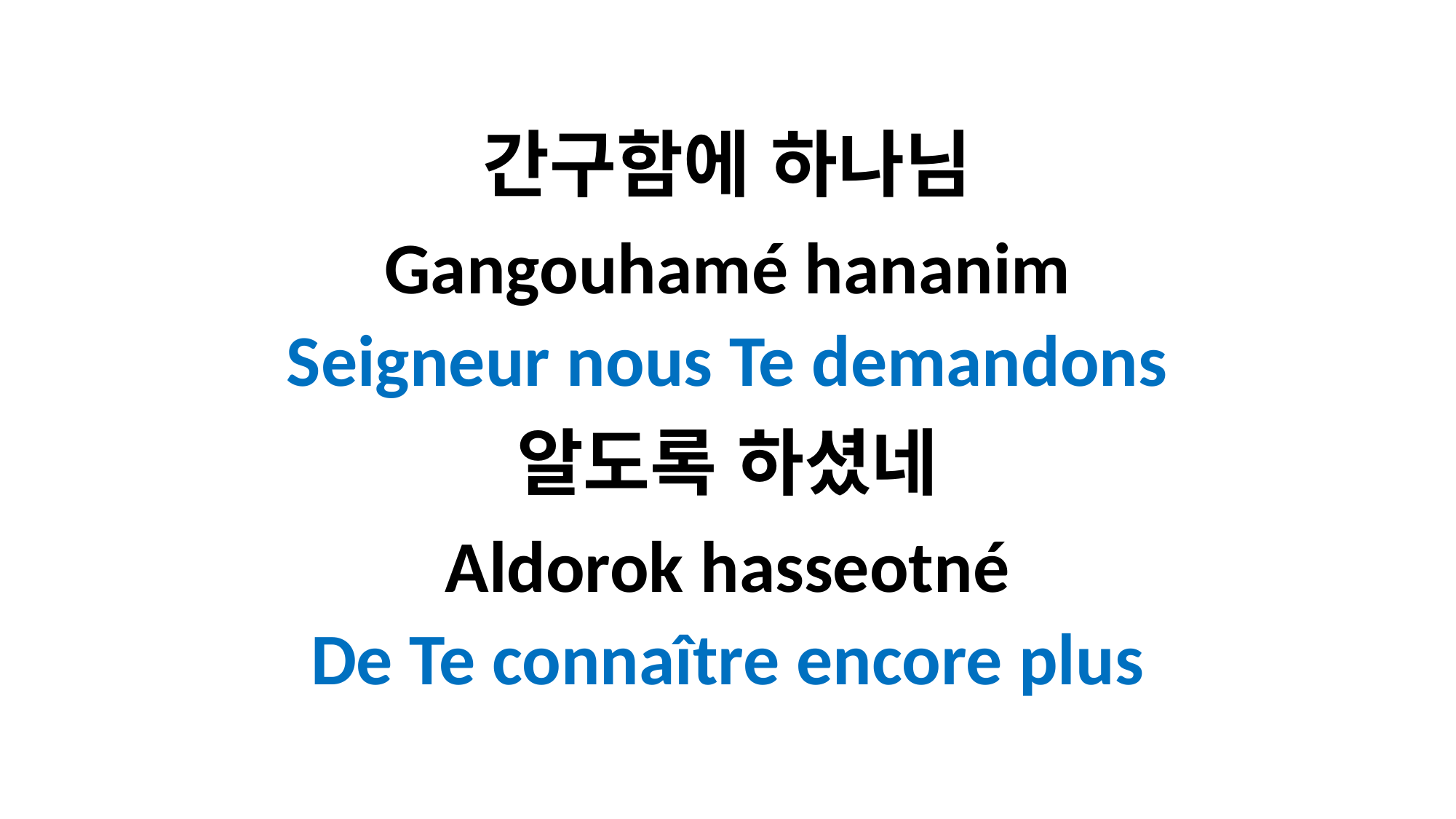

간구함에 하나님
Gangouhamé hananim
Seigneur nous Te demandons
알도록 하셨네
Aldorok hasseotné
De Te connaître encore plus